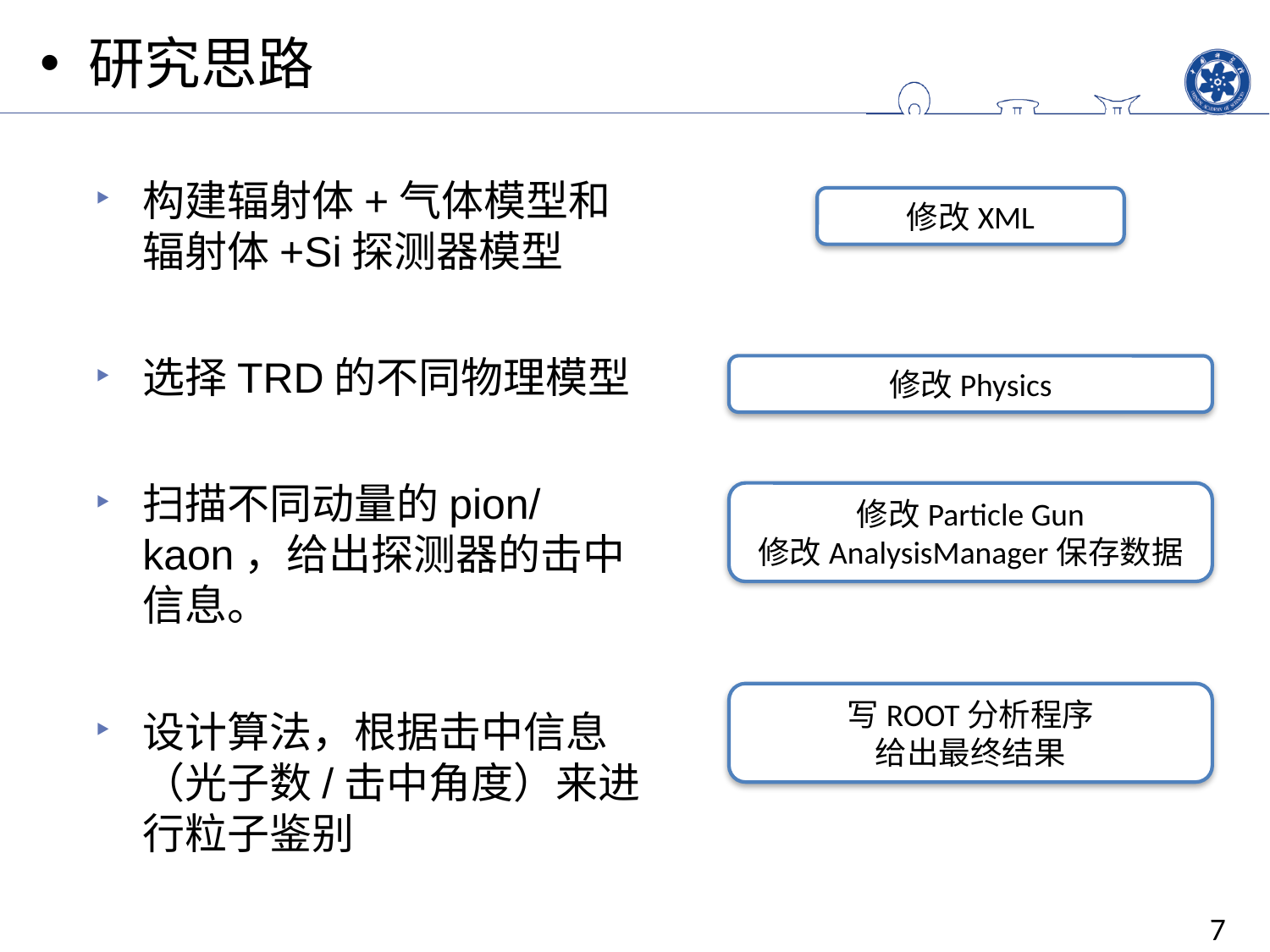

研究思路
构建辐射体+气体模型和辐射体+Si探测器模型

选择TRD的不同物理模型

扫描不同动量的pion/kaon，给出探测器的击中信息。

设计算法，根据击中信息（光子数/击中角度）来进行粒子鉴别
修改XML
修改Physics
修改Particle Gun
修改AnalysisManager保存数据
写ROOT分析程序
给出最终结果
7